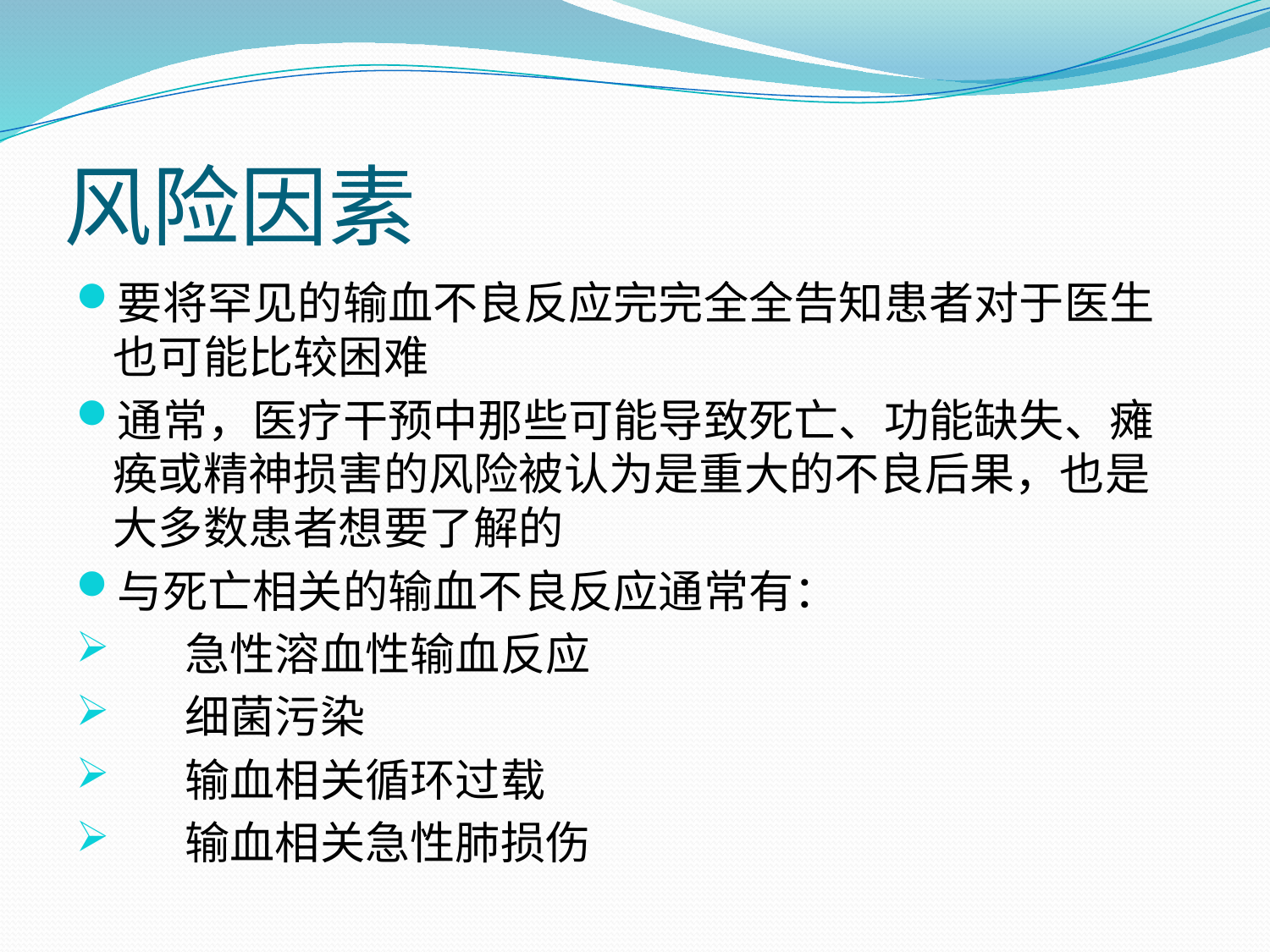

# 风险因素
要将罕见的输血不良反应完完全全告知患者对于医生也可能比较困难
通常，医疗干预中那些可能导致死亡、功能缺失、瘫痪或精神损害的风险被认为是重大的不良后果，也是大多数患者想要了解的
与死亡相关的输血不良反应通常有：
      急性溶血性输血反应
      细菌污染
      输血相关循环过载
      输血相关急性肺损伤